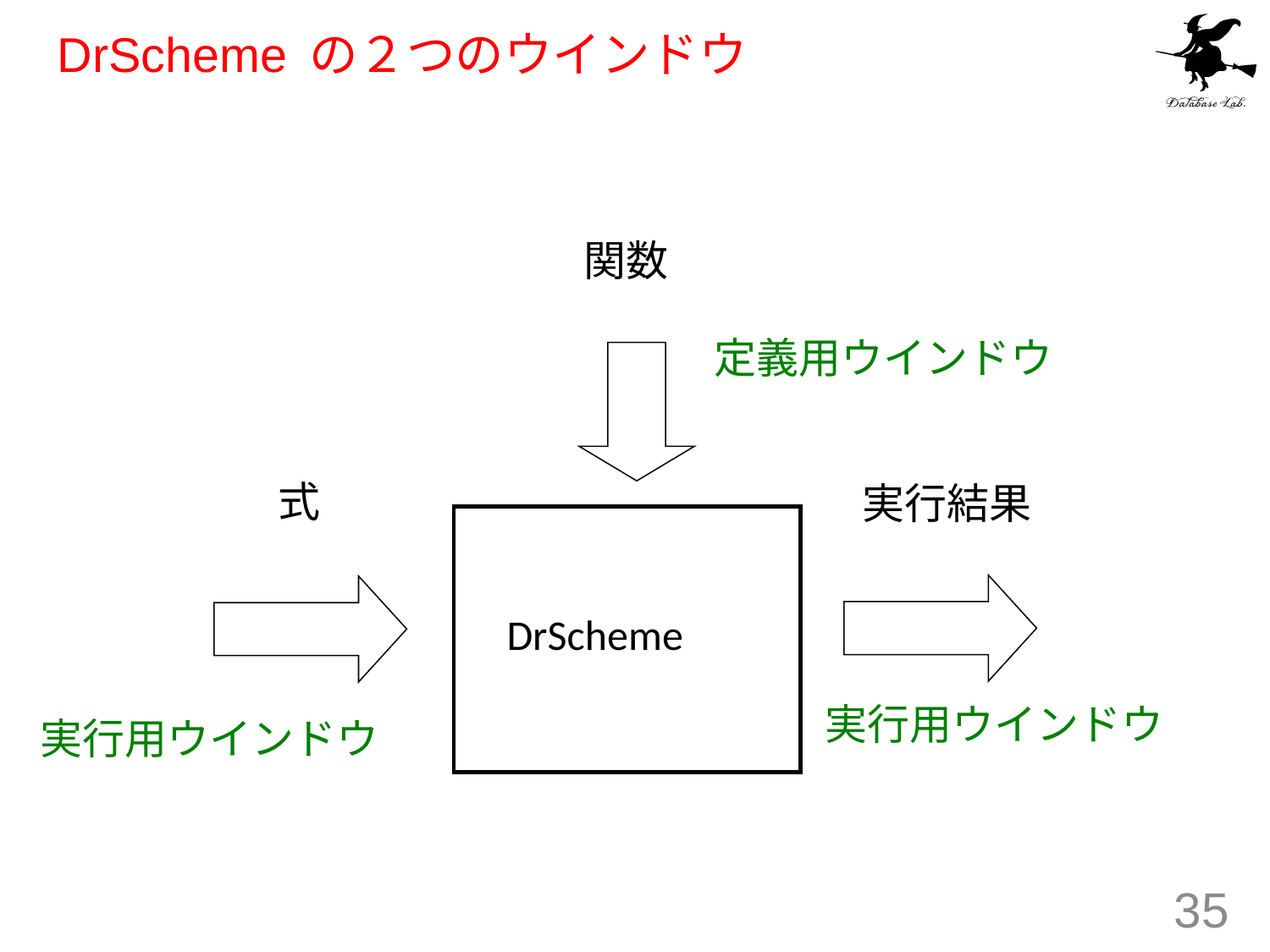

# DrScheme の２つのウインドウ
関数
定義用ウインドウ

式
実行結果

DrScheme
実行用ウインドウ
実行用ウインドウ
35